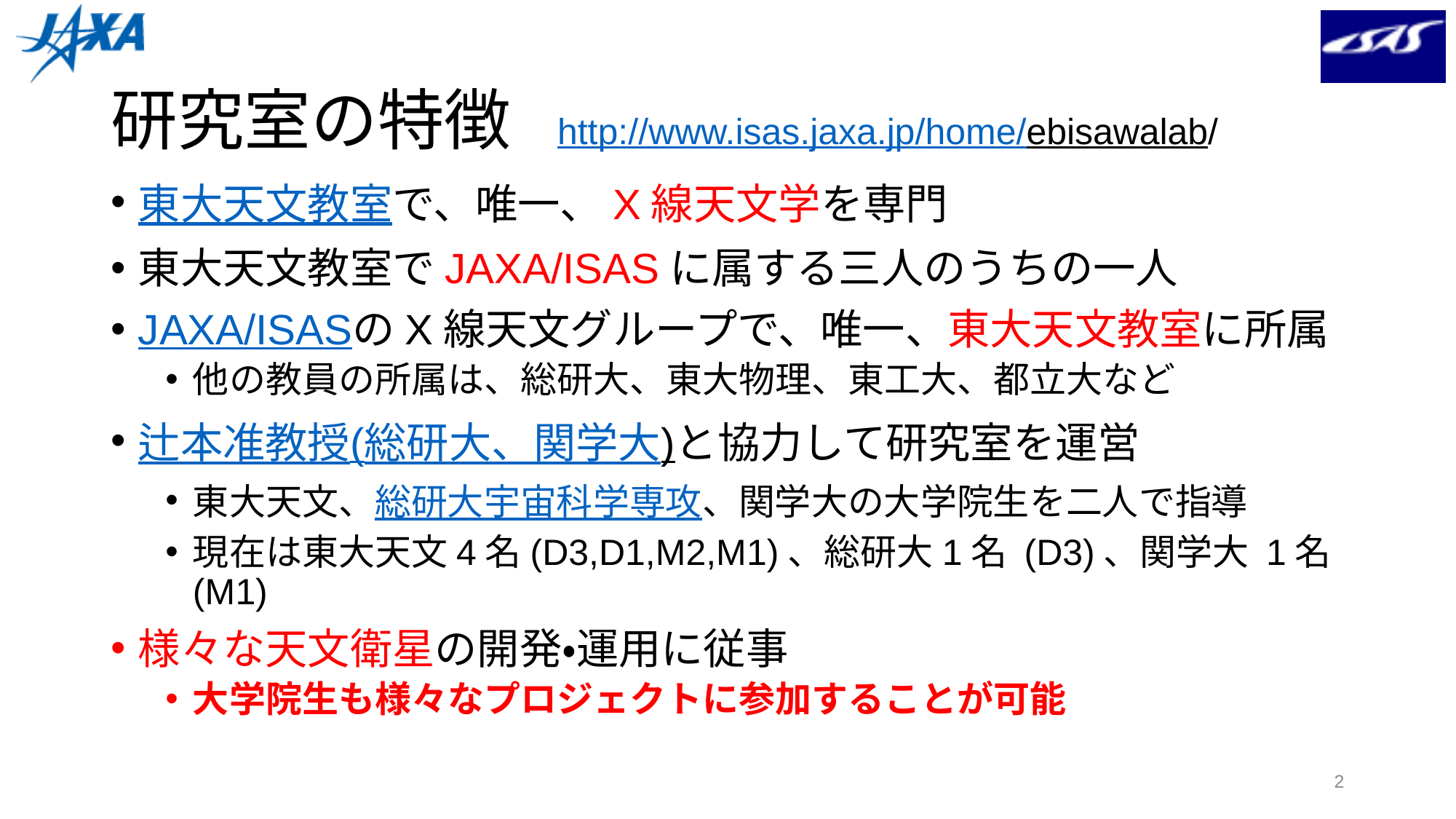

# 研究室の特徴  http://www.isas.jaxa.jp/home/ebisawalab/
東大天文教室で、唯一、X線天文学を専門
東大天文教室でJAXA/ISASに属する三人のうちの一人
JAXA/ISASのX線天文グループで、唯一、東大天文教室に所属
他の教員の所属は、総研大、東大物理、東工大、都立大など
辻本准教授(総研大、関学大)と協力して研究室を運営
東大天文、総研大宇宙科学専攻、関学大の大学院生を二人で指導
現在は東大天文4名(D3,D1,M2,M1)、総研大1名 (D3)、関学大 1名(M1)
様々な天文衛星の開発・運用に従事
大学院生も様々なプロジェクトに参加することが可能

2